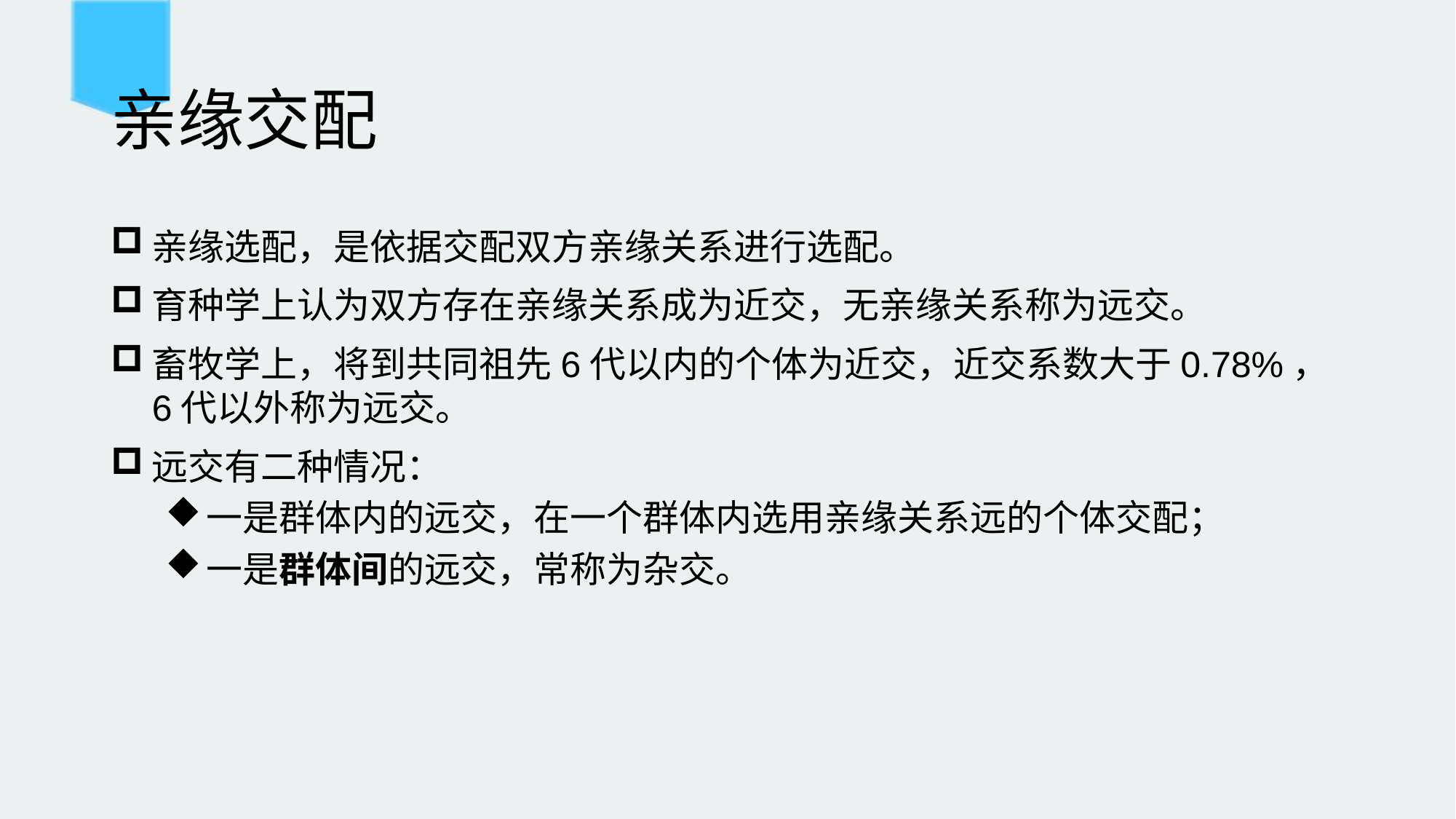

# 亲缘交配
亲缘选配，是依据交配双方亲缘关系进行选配。
育种学上认为双方存在亲缘关系成为近交，无亲缘关系称为远交。
畜牧学上，将到共同祖先6代以内的个体为近交，近交系数大于0.78%，6代以外称为远交。
远交有二种情况：
一是群体内的远交，在一个群体内选用亲缘关系远的个体交配；
一是群体间的远交，常称为杂交。